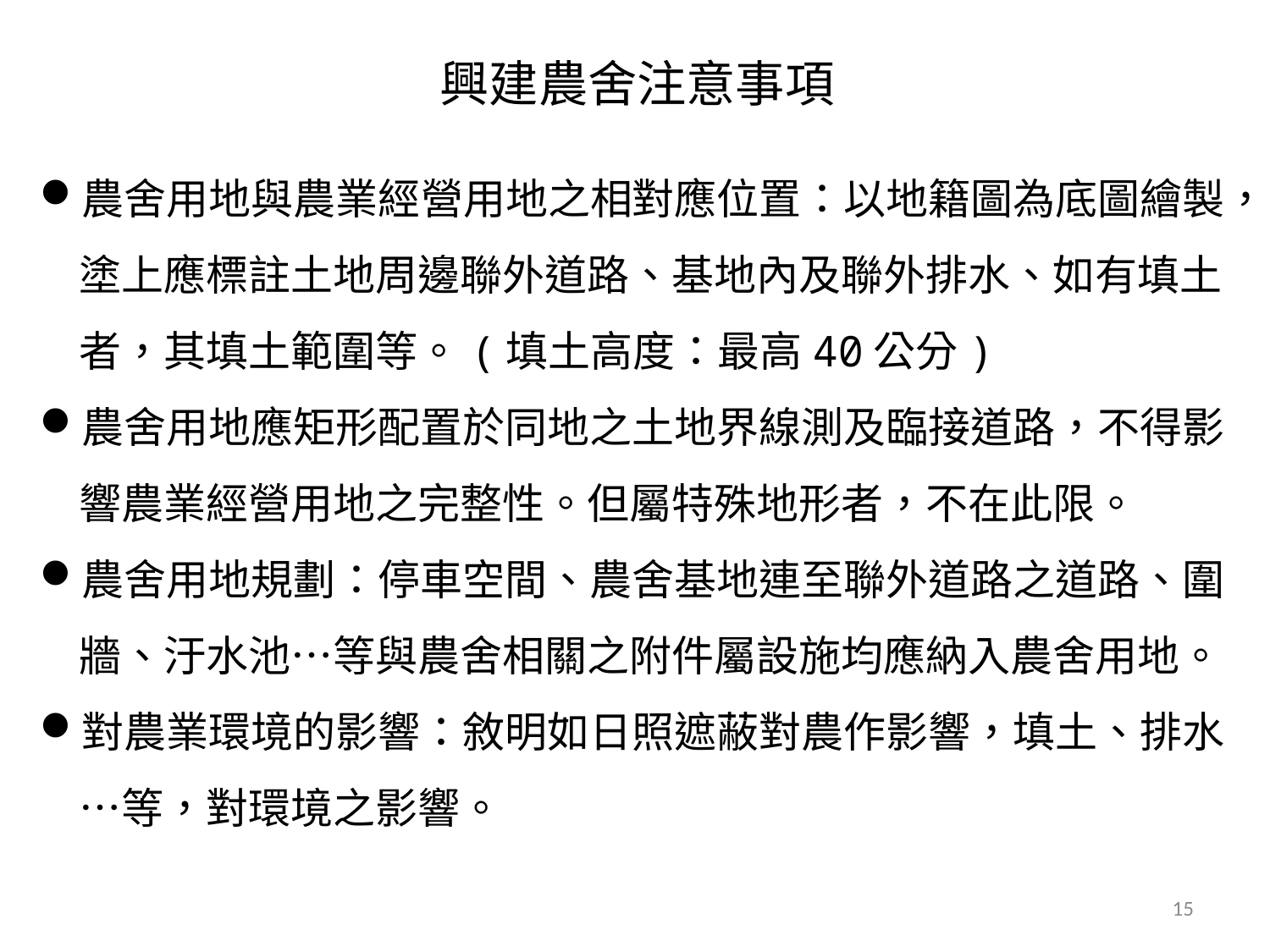

興建農舍注意事項
農舍用地與農業經營用地之相對應位置：以地籍圖為底圖繪製，塗上應標註土地周邊聯外道路、基地內及聯外排水、如有填土者，其填土範圍等。(填土高度：最高40公分)
農舍用地應矩形配置於同地之土地界線測及臨接道路，不得影響農業經營用地之完整性。但屬特殊地形者，不在此限。
農舍用地規劃：停車空間、農舍基地連至聯外道路之道路、圍牆、汙水池…等與農舍相關之附件屬設施均應納入農舍用地。
對農業環境的影響：敘明如日照遮蔽對農作影響，填土、排水…等，對環境之影響。
15